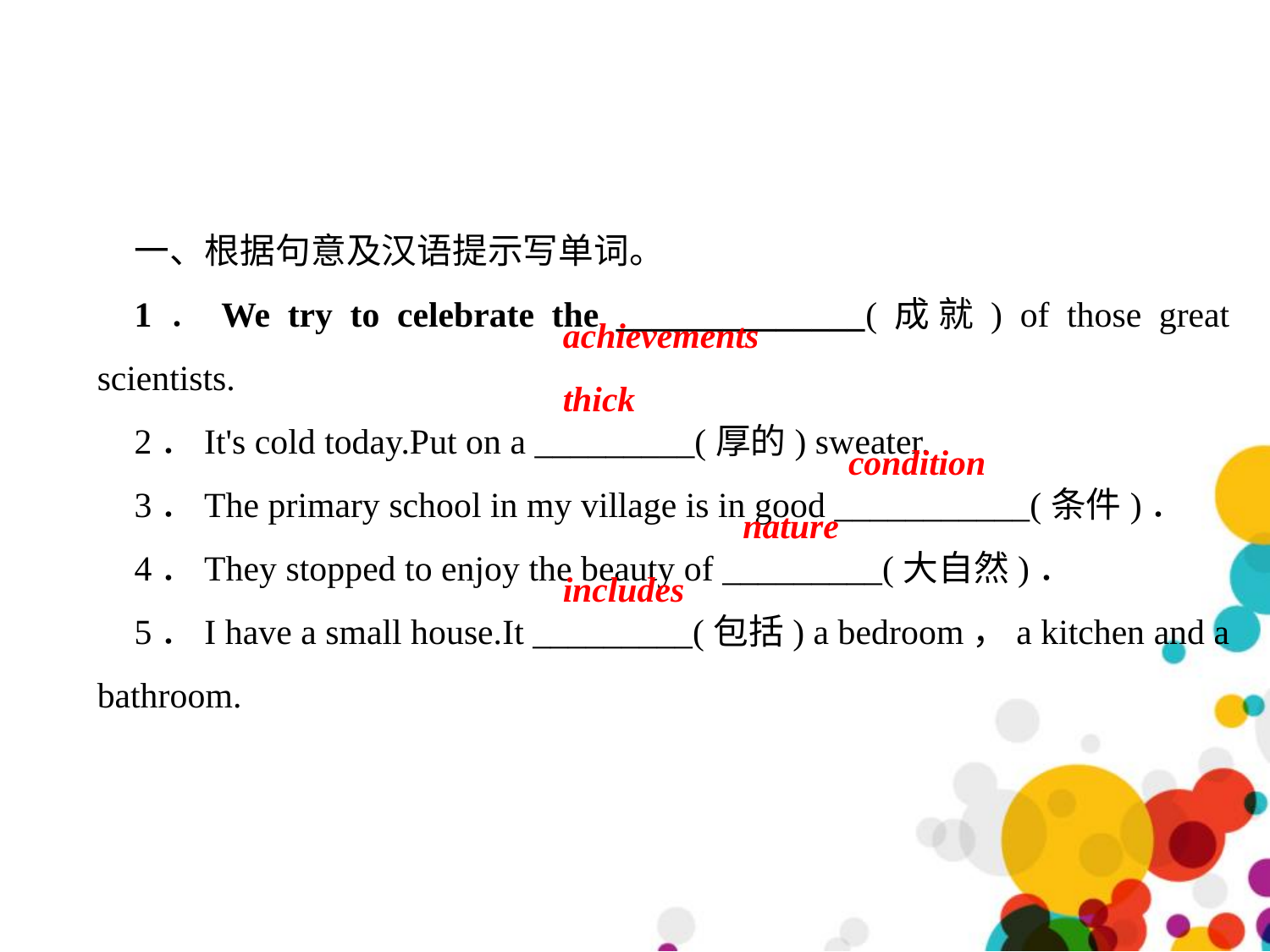

一、根据句意及汉语提示写单词。
1．We try to celebrate the ______________(成就) of those great scientists.
2．It's cold today.Put on a _________(厚的) sweater.
3．The primary school in my village is in good ___________(条件)．
4．They stopped to enjoy the beauty of _________(大自然)．
5．I have a small house.It _________(包括) a bedroom，a kitchen and a bathroom.
achievements
thick
condition
nature
includes